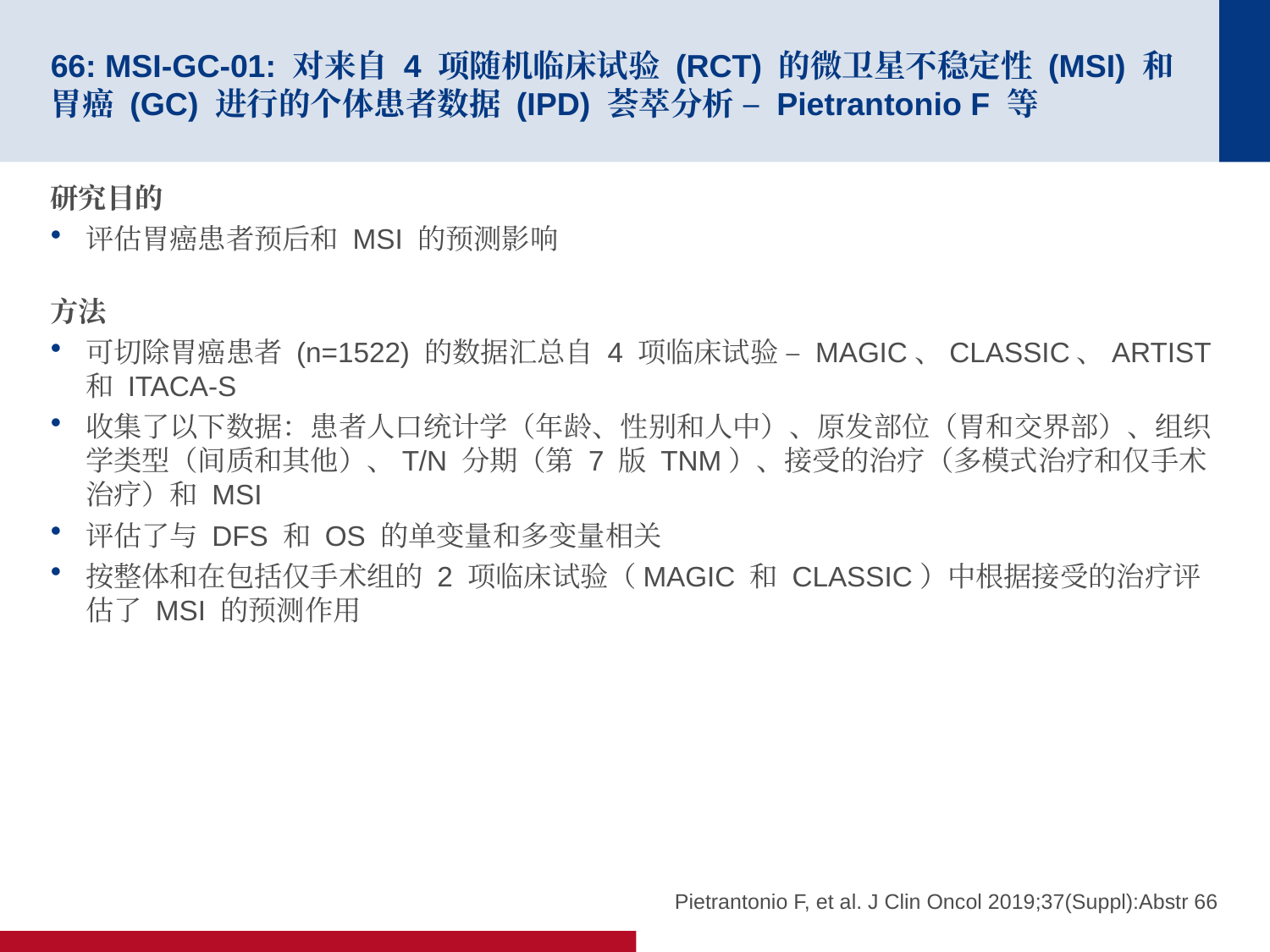

# 66: MSI-GC-01: 对来自 4 项随机临床试验 (RCT) 的微卫星不稳定性 (MSI) 和胃癌 (GC) 进行的个体患者数据 (IPD) 荟萃分析 – Pietrantonio F 等
研究目的
评估胃癌患者预后和 MSI 的预测影响
方法
可切除胃癌患者 (n=1522) 的数据汇总自 4 项临床试验 – MAGIC、CLASSIC、ARTIST 和 ITACA-S
收集了以下数据：患者人口统计学（年龄、性别和人中）、原发部位（胃和交界部）、组织学类型（间质和其他）、T/N 分期（第 7 版 TNM）、接受的治疗（多模式治疗和仅手术治疗）和 MSI
评估了与 DFS 和 OS 的单变量和多变量相关
按整体和在包括仅手术组的 2 项临床试验（MAGIC 和 CLASSIC）中根据接受的治疗评估了 MSI 的预测作用
Pietrantonio F, et al. J Clin Oncol 2019;37(Suppl):Abstr 66